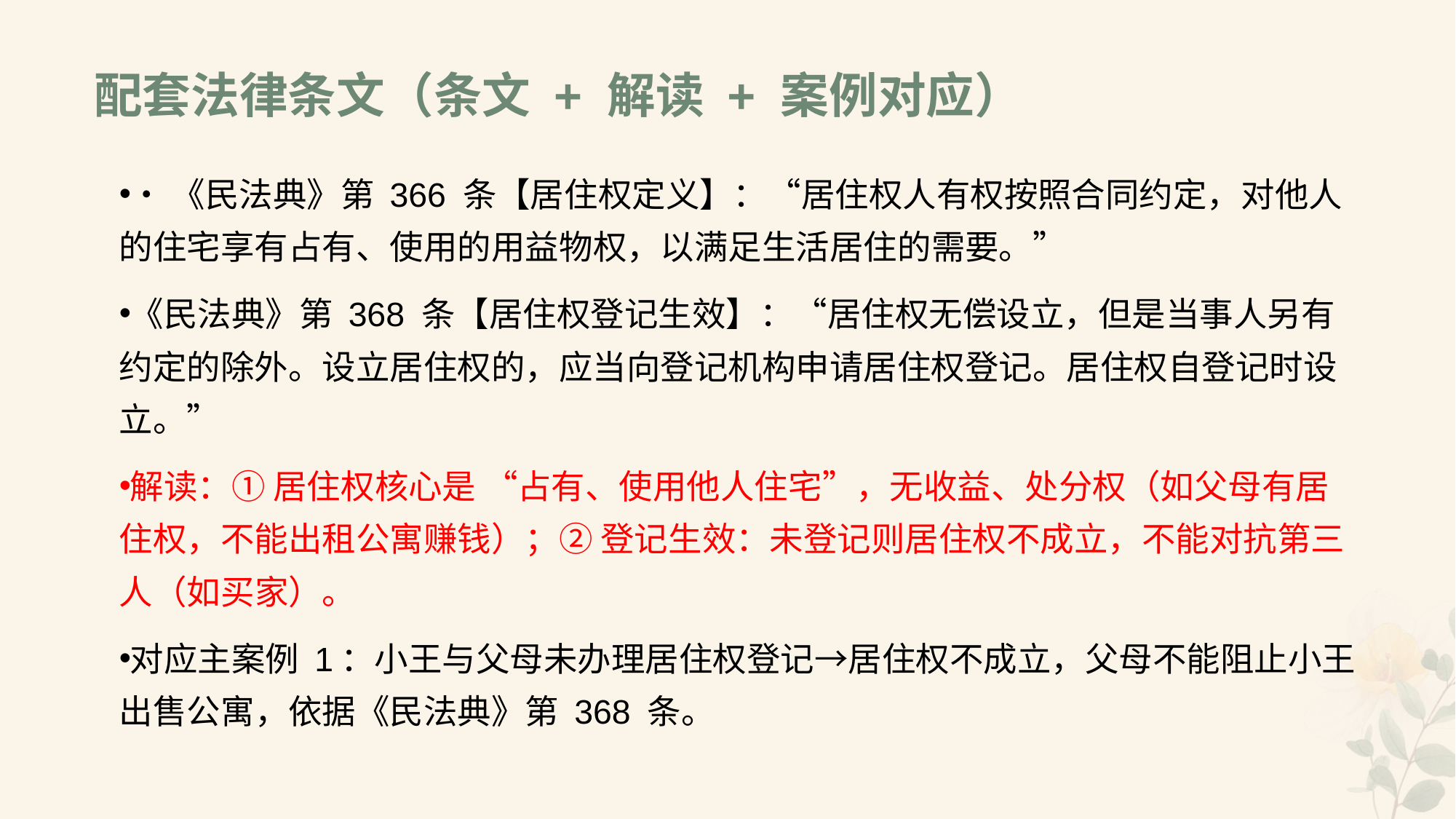

# 配套法律条文（条文 + 解读 + 案例对应）
•《民法典》第 366 条【居住权定义】：“居住权人有权按照合同约定，对他人的住宅享有占有、使用的用益物权，以满足生活居住的需要。”
《民法典》第 368 条【居住权登记生效】：“居住权无偿设立，但是当事人另有约定的除外。设立居住权的，应当向登记机构申请居住权登记。居住权自登记时设立。”
解读：① 居住权核心是 “占有、使用他人住宅”，无收益、处分权（如父母有居住权，不能出租公寓赚钱）；② 登记生效：未登记则居住权不成立，不能对抗第三人（如买家）。
对应主案例 1：小王与父母未办理居住权登记→居住权不成立，父母不能阻止小王出售公寓，依据《民法典》第 368 条。